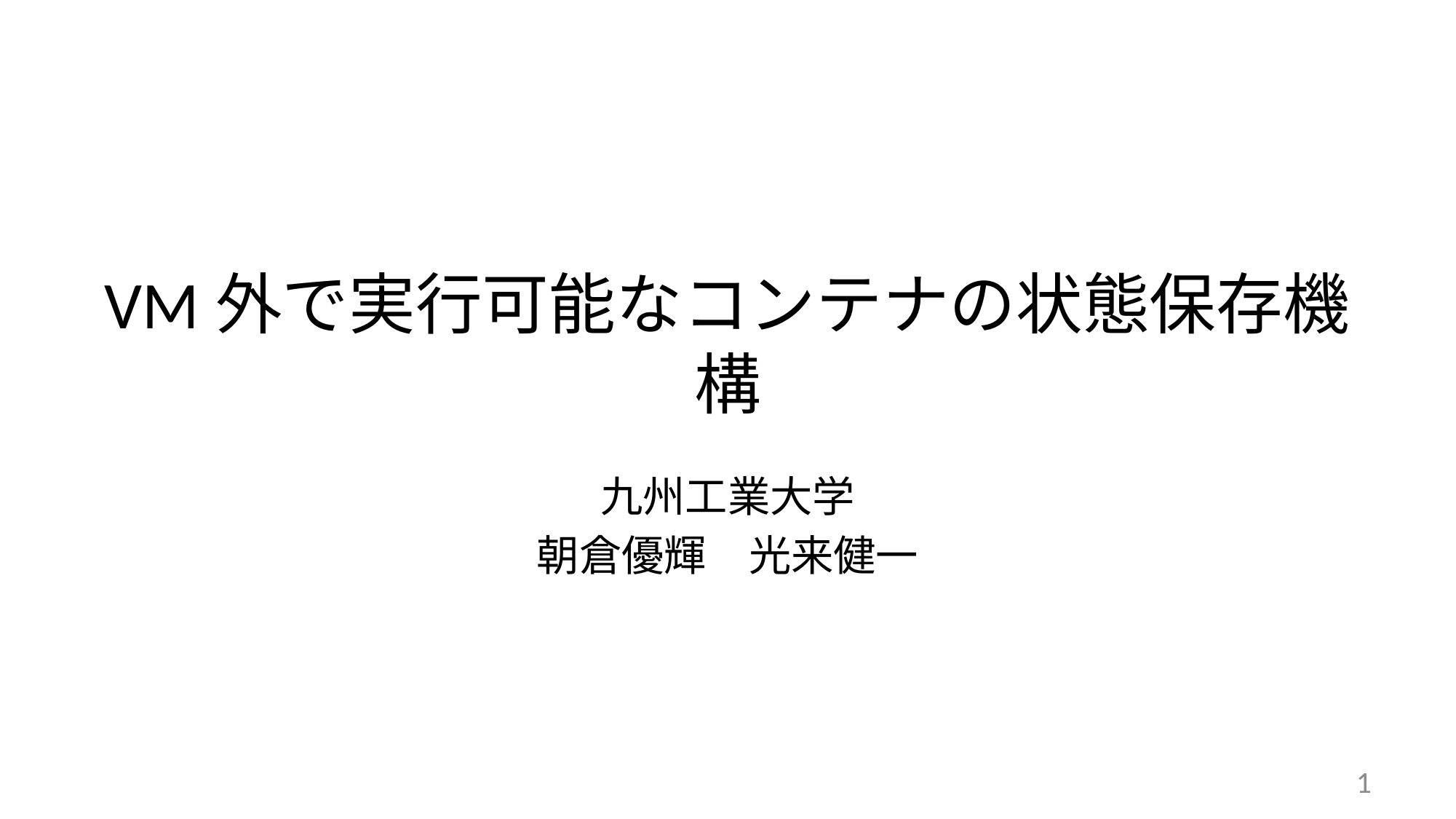

# VM外で実行可能なコンテナの状態保存機構
九州工業大学
朝倉優輝　光来健一

1